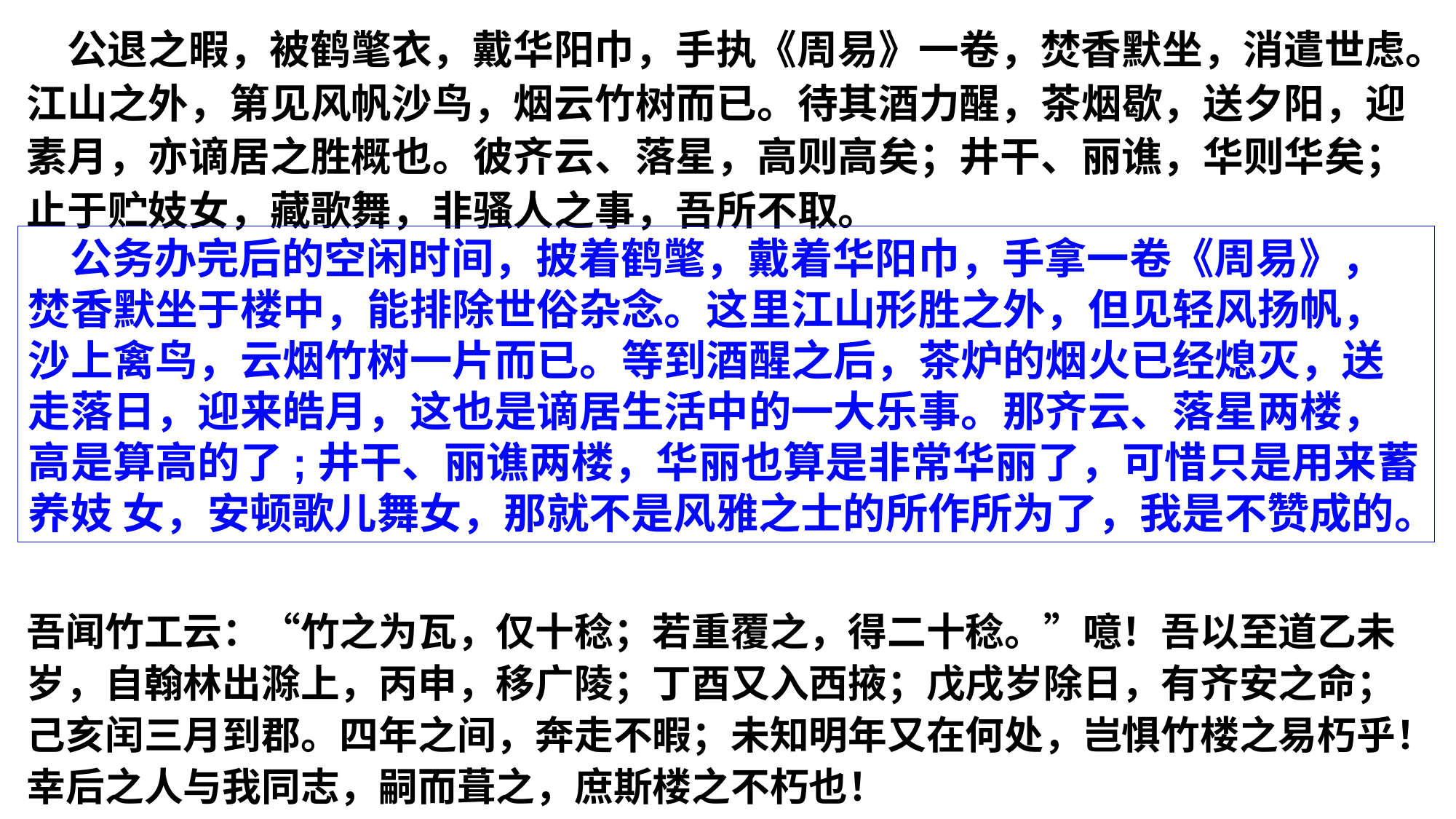

公退之暇，被鹤氅衣，戴华阳巾，手执《周易》一卷，焚香默坐，消遣世虑。江山之外，第见风帆沙鸟，烟云竹树而已。待其酒力醒，茶烟歇，送夕阳，迎素月，亦谪居之胜概也。彼齐云、落星，高则高矣；井干、丽谯，华则华矣；止于贮妓女，藏歌舞，非骚人之事，吾所不取。

吾闻竹工云：“竹之为瓦，仅十稔；若重覆之，得二十稔。”噫！吾以至道乙未岁，自翰林出滁上，丙申，移广陵；丁酉又入西掖；戊戌岁除日，有齐安之命；己亥闰三月到郡。四年之间，奔走不暇；未知明年又在何处，岂惧竹楼之易朽乎！幸后之人与我同志，嗣而葺之，庶斯楼之不朽也！

    公务办完后的空闲时间，披着鹤氅，戴着华阳巾，手拿一卷《周易》，焚香默坐于楼中，能排除世俗杂念。这里江山形胜之外，但见轻风扬帆，沙上禽鸟，云烟竹树一片而已。等到酒醒之后，茶炉的烟火已经熄灭，送走落日，迎来皓月，这也是谪居生活中的一大乐事。那齐云、落星两楼，高是算高的了;井干、丽谯两楼，华丽也算是非常华丽了，可惜只是用来蓄养妓 女，安顿歌儿舞女，那就不是风雅之士的所作所为了，我是不赞成的。